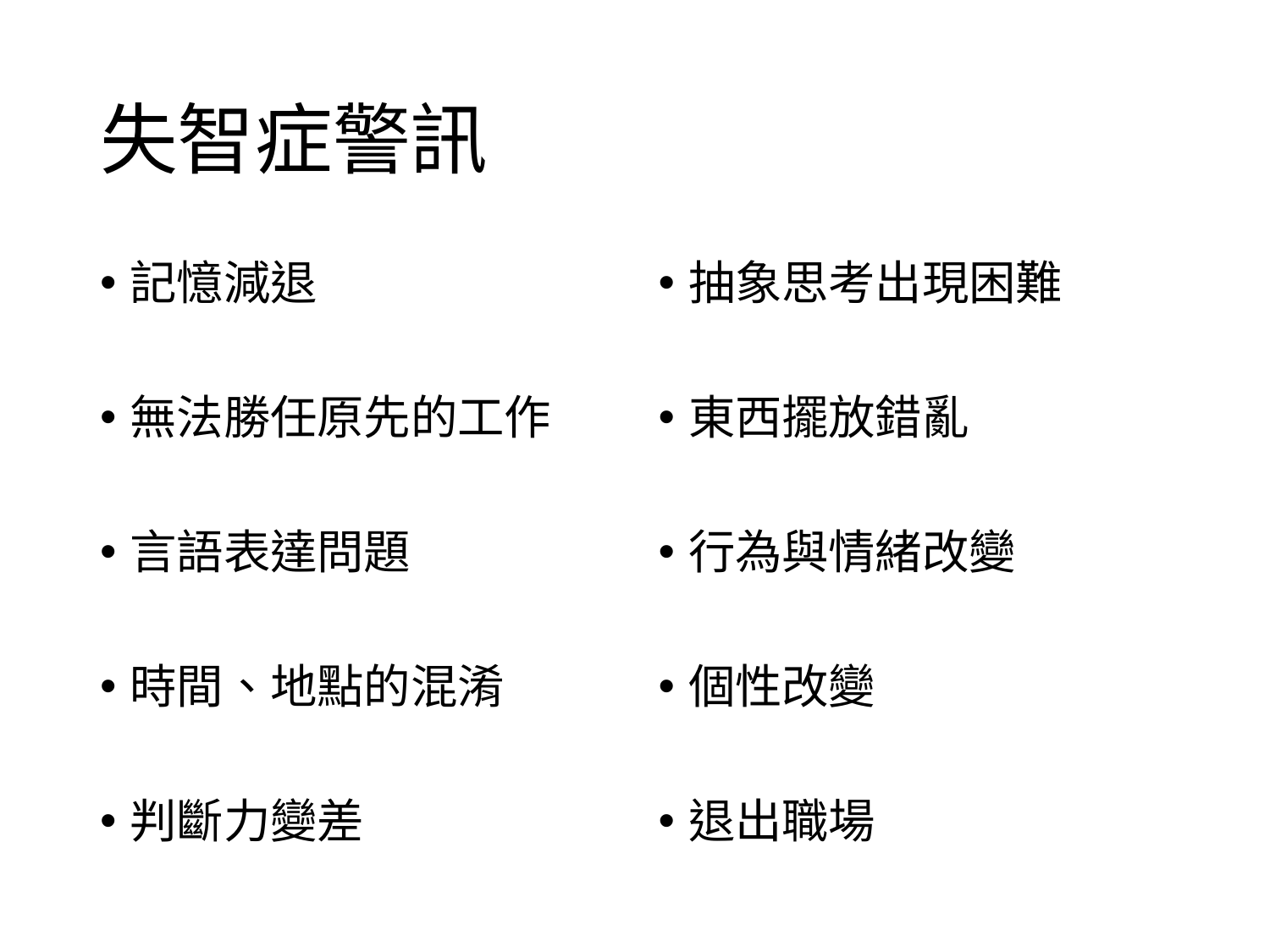

# 失智症警訊
記憶減退

無法勝任原先的工作

言語表達問題

時間、地點的混淆

判斷力變差

抽象思考出現困難

東西擺放錯亂

行為與情緒改變

個性改變

退出職場